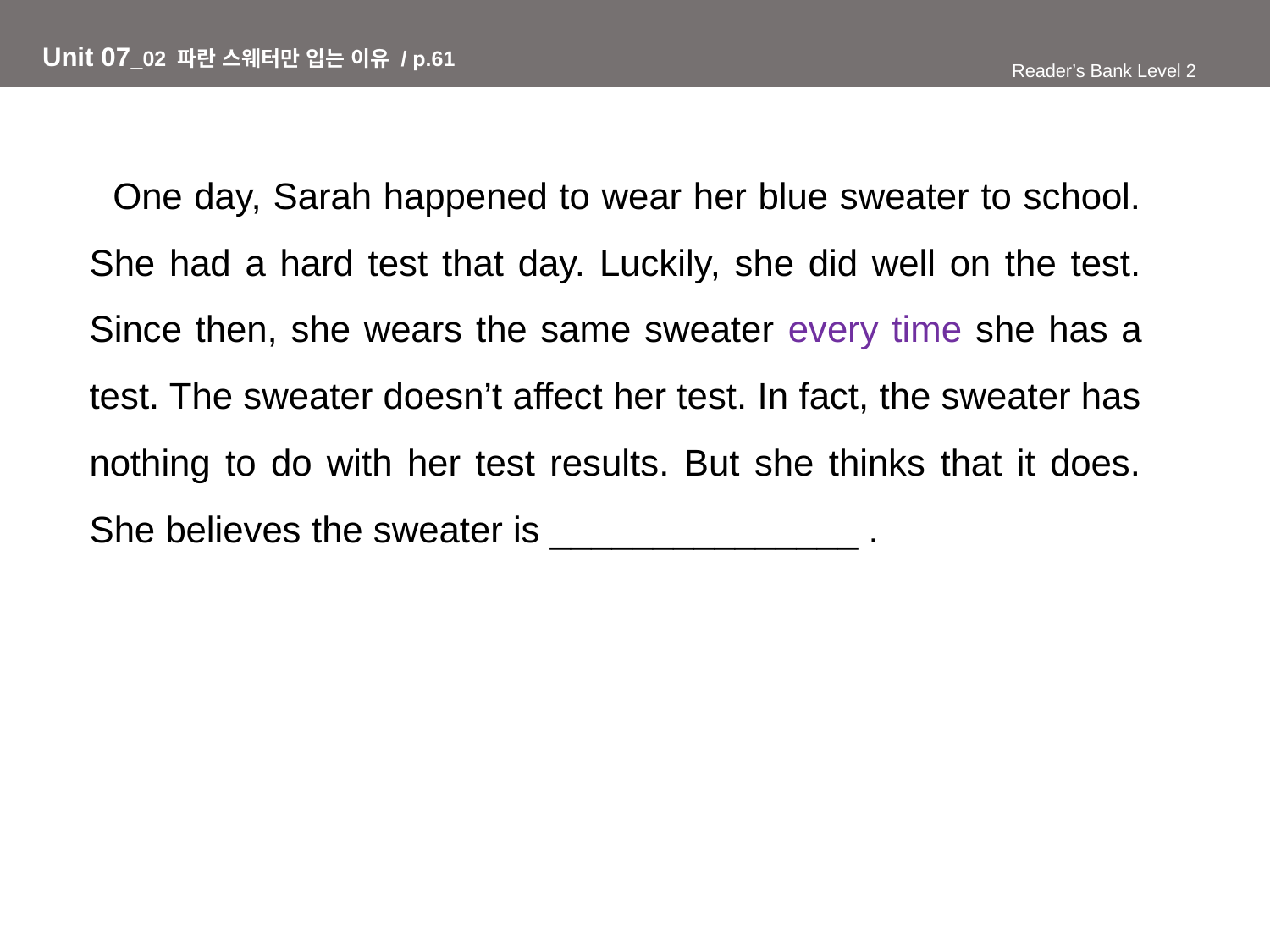

# Unit 07_02 파란 스웨터만 입는 이유 / p.61
Reader’s Bank Level 2

  One day, Sarah happened to wear her blue sweater to school. She had a hard test that day. Luckily, she did well on the test. Since then, she wears the same sweater every time she has a test. The sweater doesn’t affect her test. In fact, the sweater has nothing to do with her test results. But she thinks that it does. She believes the sweater is _______________ .